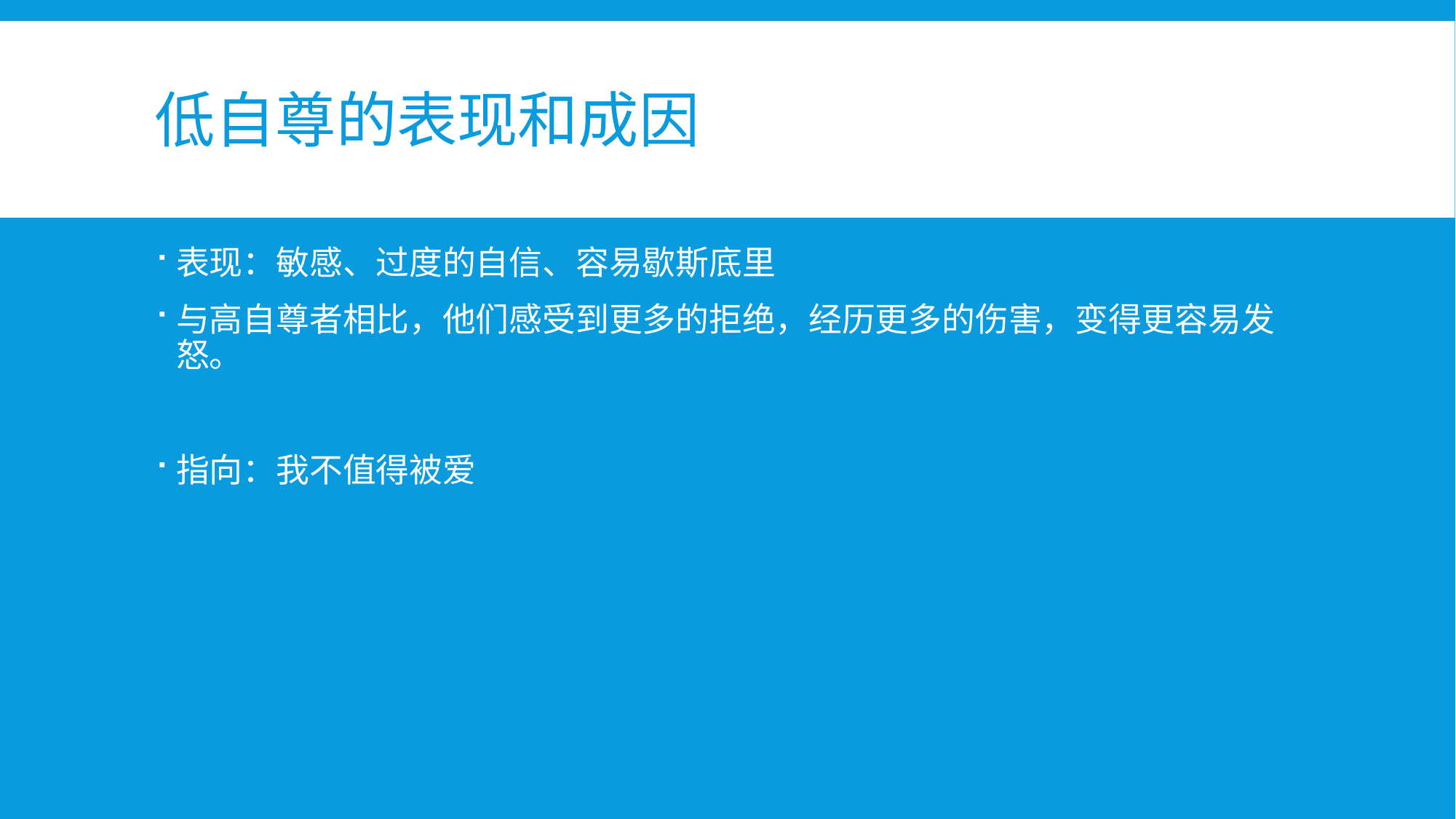

# 低自尊的表现和成因
表现：敏感、过度的自信、容易歇斯底里
与高自尊者相比，他们感受到更多的拒绝，经历更多的伤害，变得更容易发怒。

指向：我不值得被爱